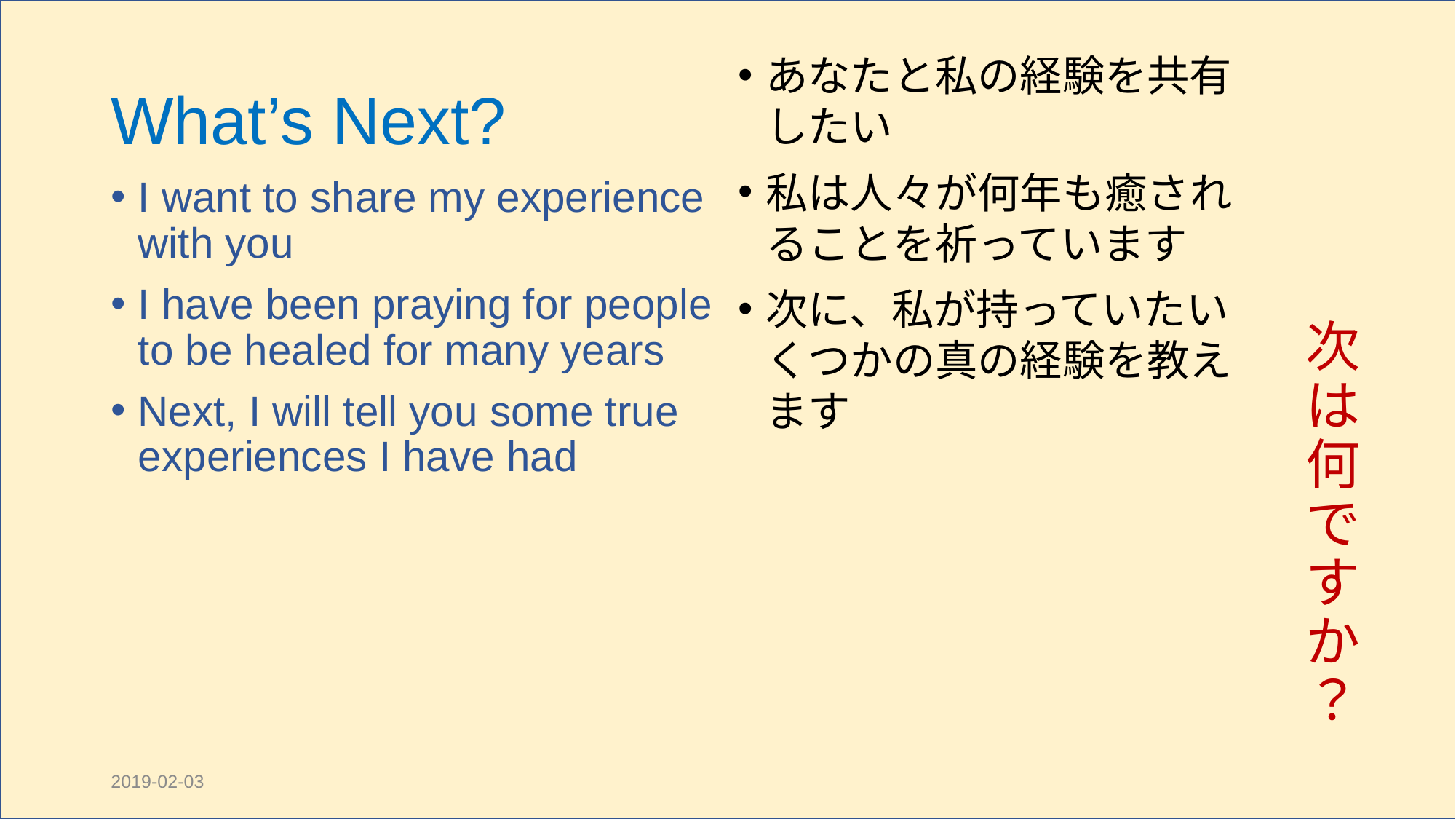

# What’s Next?
あなたと私の経験を共有したい
私は人々が何年も癒されることを祈っています
次に、私が持っていたいくつかの真の経験を教えます
次は何ですか？
I want to share my experience with you
I have been praying for people to be healed for many years
Next, I will tell you some true experiences I have had
2019-02-03
Healing with Jesus draft 3
46